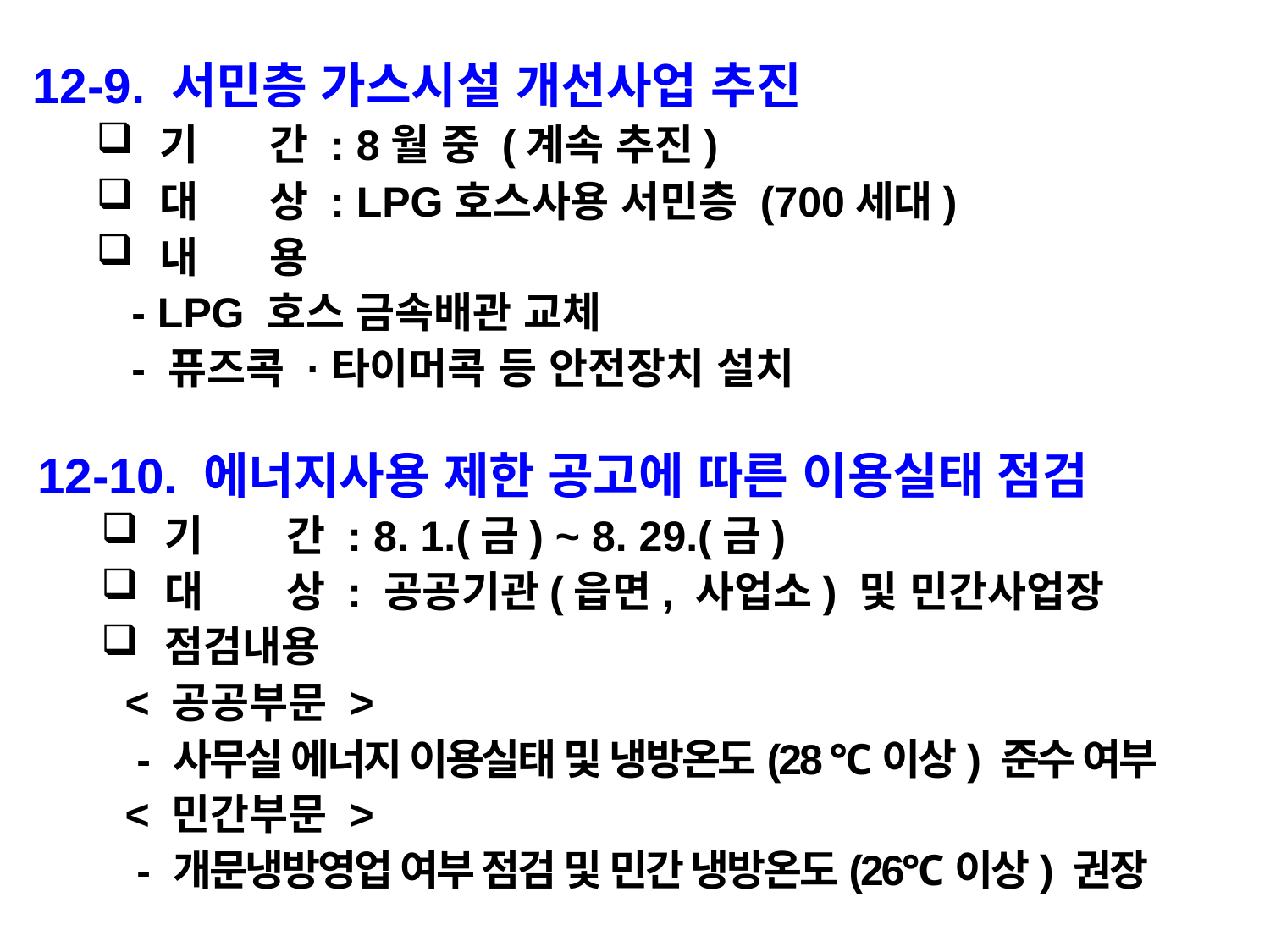

12-9. 서민층 가스시설 개선사업 추진
기      간 : 8월 중 (계속 추진)
대      상 : LPG호스사용 서민층 (700세대)
내      용
   - LPG 호스 금속배관 교체
   - 퓨즈콕 ·타이머콕 등 안전장치 설치

12-10. 에너지사용 제한 공고에 따른 이용실태 점검
기       간 : 8. 1.(금) ~ 8. 29.(금)
대       상 : 공공기관(읍면, 사업소) 및 민간사업장
점검내용
  < 공공부문 >
   - 사무실 에너지 이용실태 및 냉방온도(28 ℃이상) 준수 여부
  < 민간부문 >
   - 개문냉방영업 여부 점검 및 민간 냉방온도(26℃이상) 권장